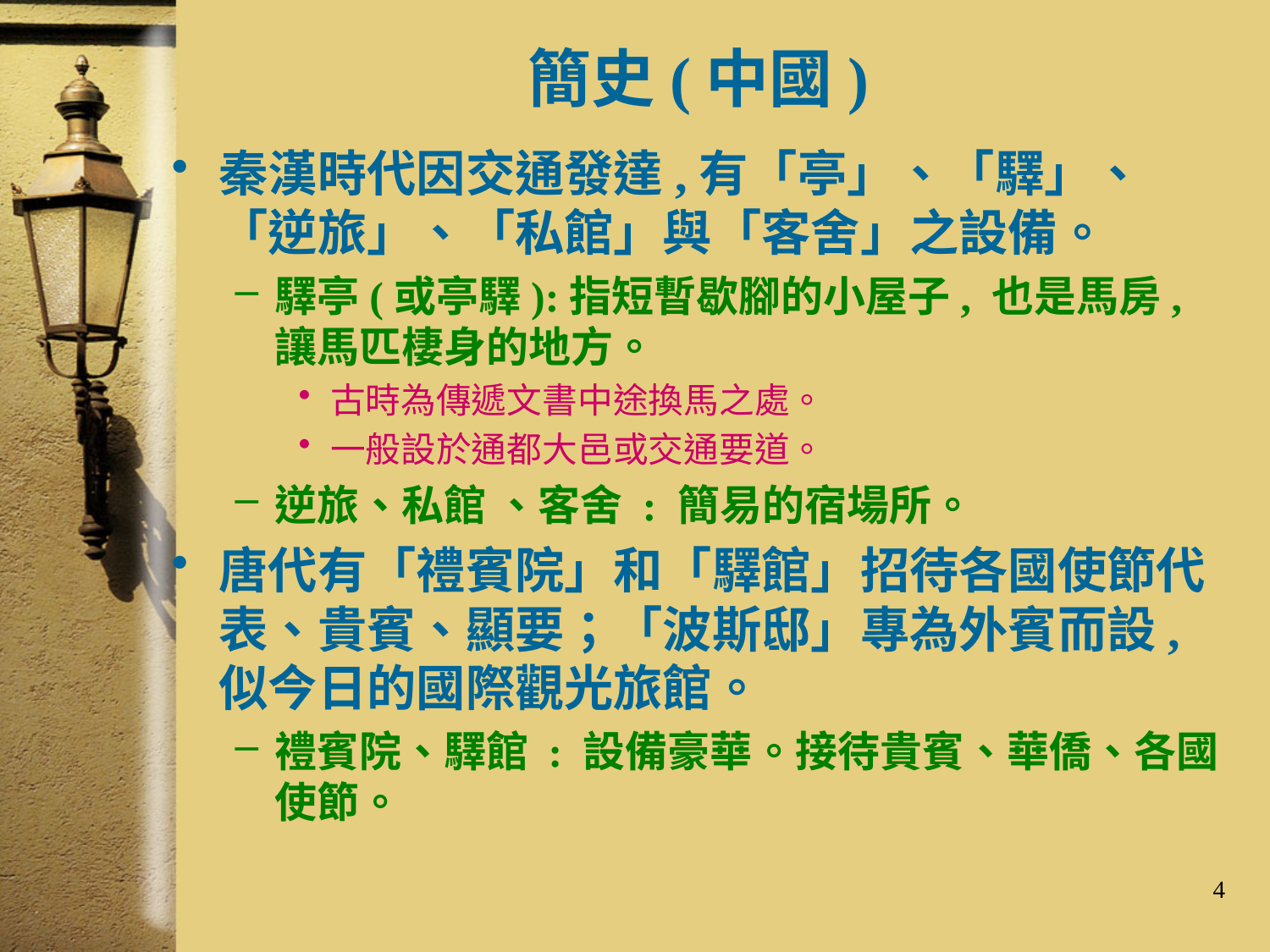

# 簡史(中國)
秦漢時代因交通發達,有「亭」、「驛」、 「逆旅」、「私館」與「客舍」之設備。
驛亭(或亭驛):指短暫歇腳的小屋子, 也是馬房,讓馬匹棲身的地方。
古時為傳遞文書中途換馬之處。
一般設於通都大邑或交通要道。
逆旅、私館 、客舍 : 簡易的宿場所。
唐代有「禮賓院」和「驛館」招待各國使節代表、貴賓、顯要；「波斯邸」專為外賓而設,似今日的國際觀光旅館。
禮賓院、驛館 : 設備豪華。接待貴賓、華僑、各國使節。

4